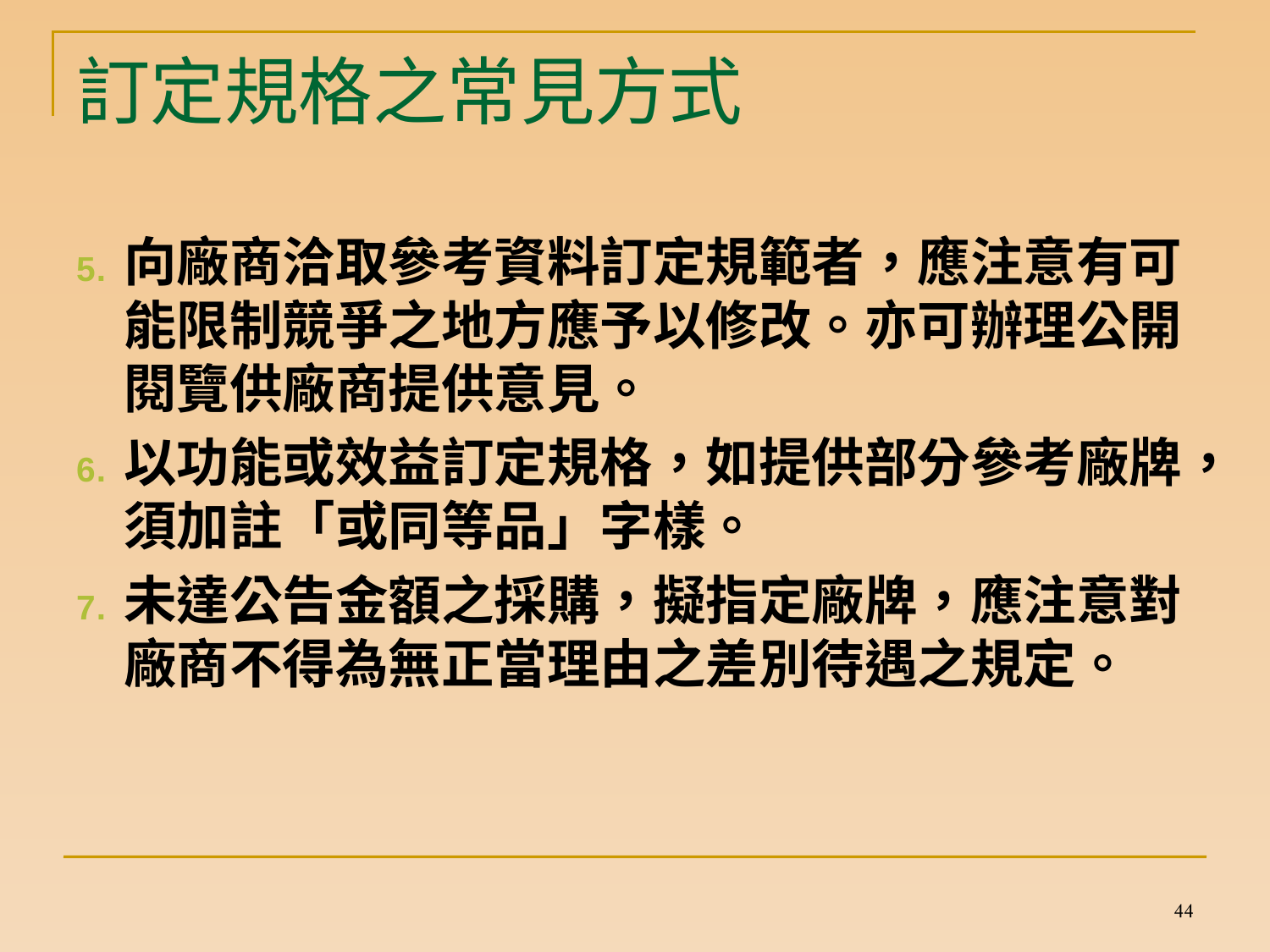

# 訂定規格之常見方式
向廠商洽取參考資料訂定規範者，應注意有可能限制競爭之地方應予以修改。亦可辦理公開閱覽供廠商提供意見。
以功能或效益訂定規格，如提供部分參考廠牌，須加註「或同等品」字樣。
未達公告金額之採購，擬指定廠牌，應注意對廠商不得為無正當理由之差別待遇之規定。
44